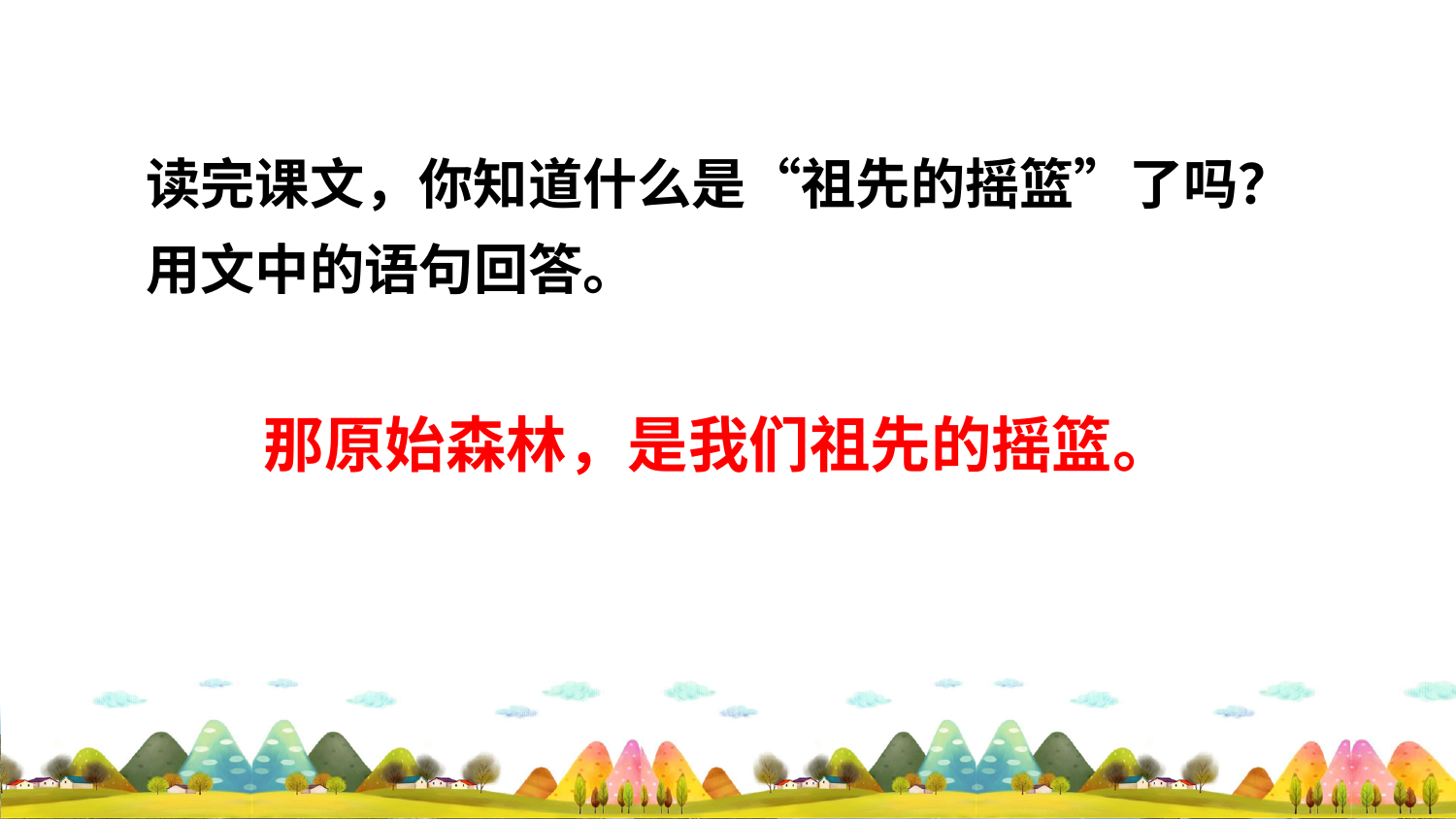

读完课文，你知道什么是“祖先的摇篮”了吗？用文中的语句回答。
那原始森林，是我们祖先的摇篮。